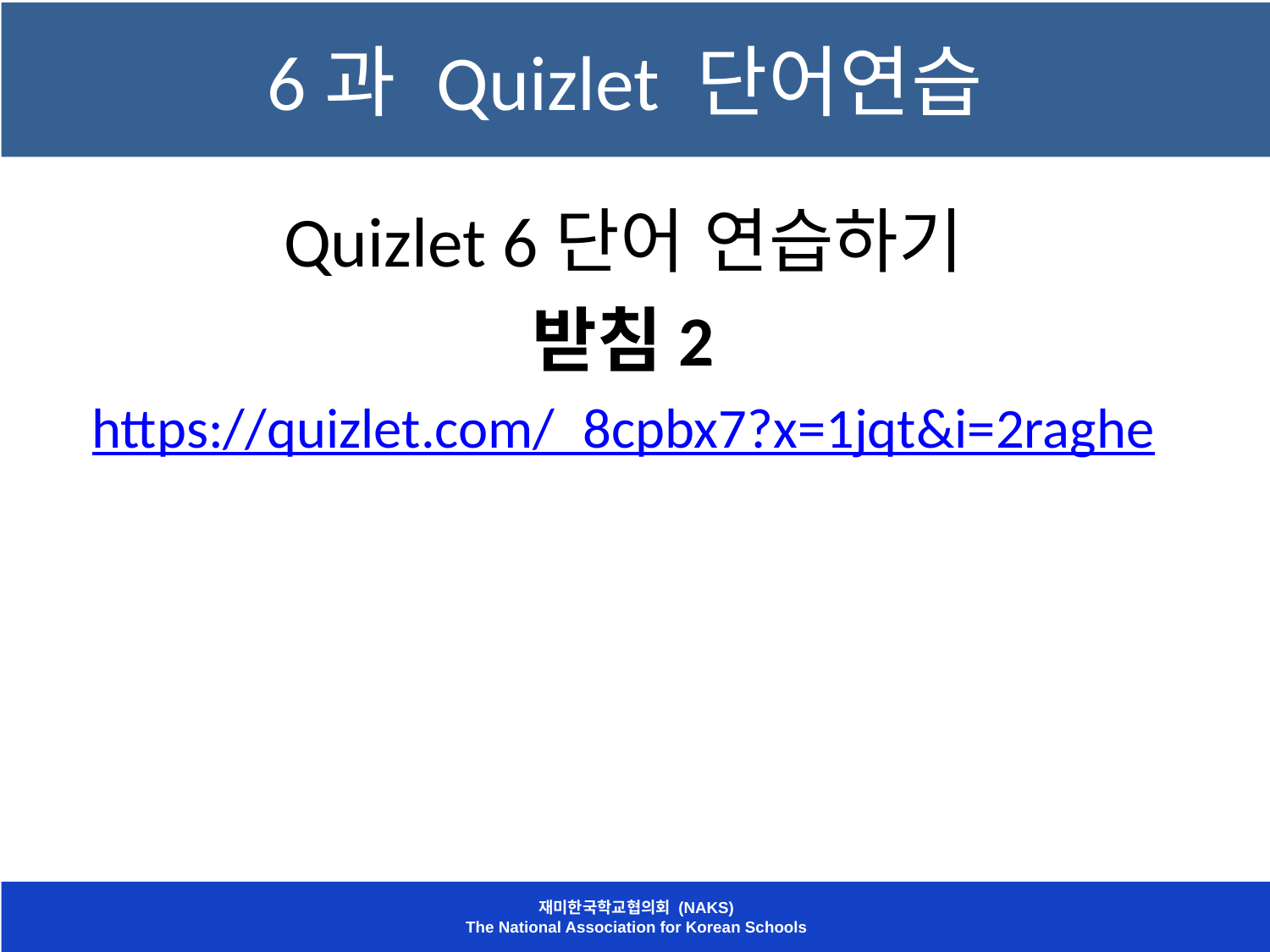

# 6과 Quizlet 단어연습

Quizlet 6단어 연습하기
받침2
https://quizlet.com/_8cpbx7?x=1jqt&i=2raghe
재미한국학교협의회 (NAKS)
The National Association for Korean Schools